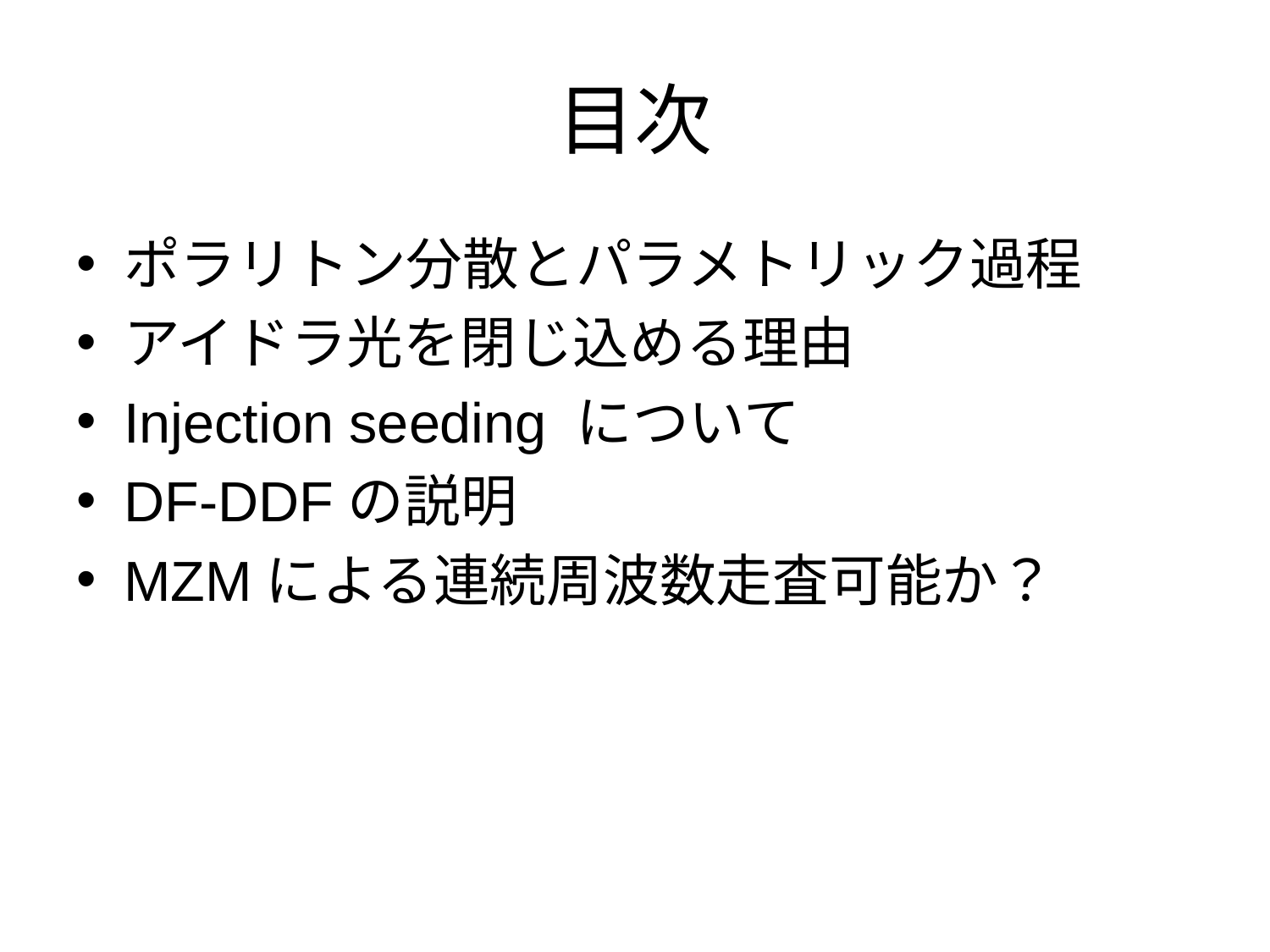

# 目次
ポラリトン分散とパラメトリック過程
アイドラ光を閉じ込める理由
Injection seeding について
DF-DDFの説明
MZMによる連続周波数走査可能か？